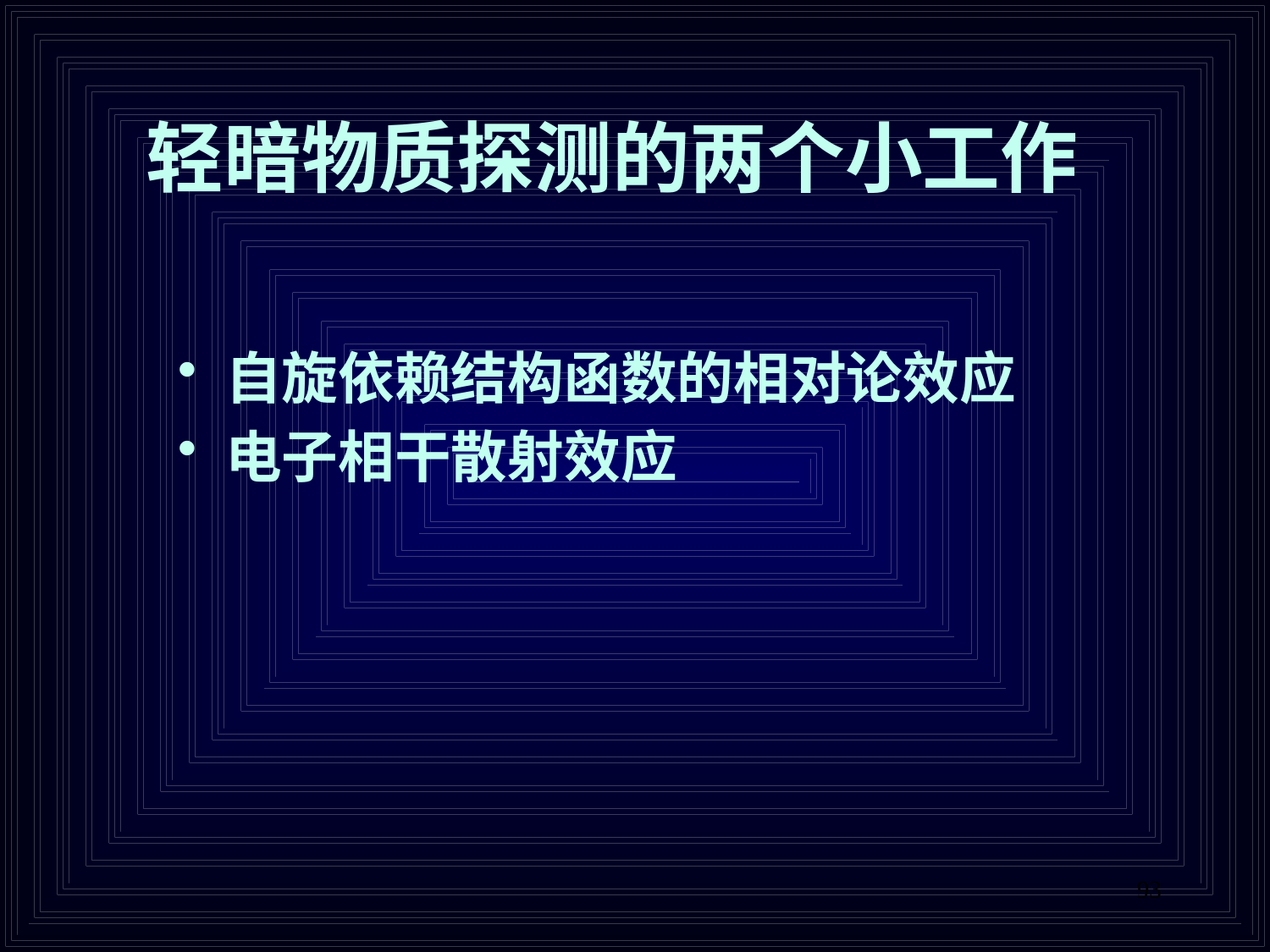

# 轻暗物质探测的两个小工作
自旋依赖结构函数的相对论效应
电子相干散射效应
93